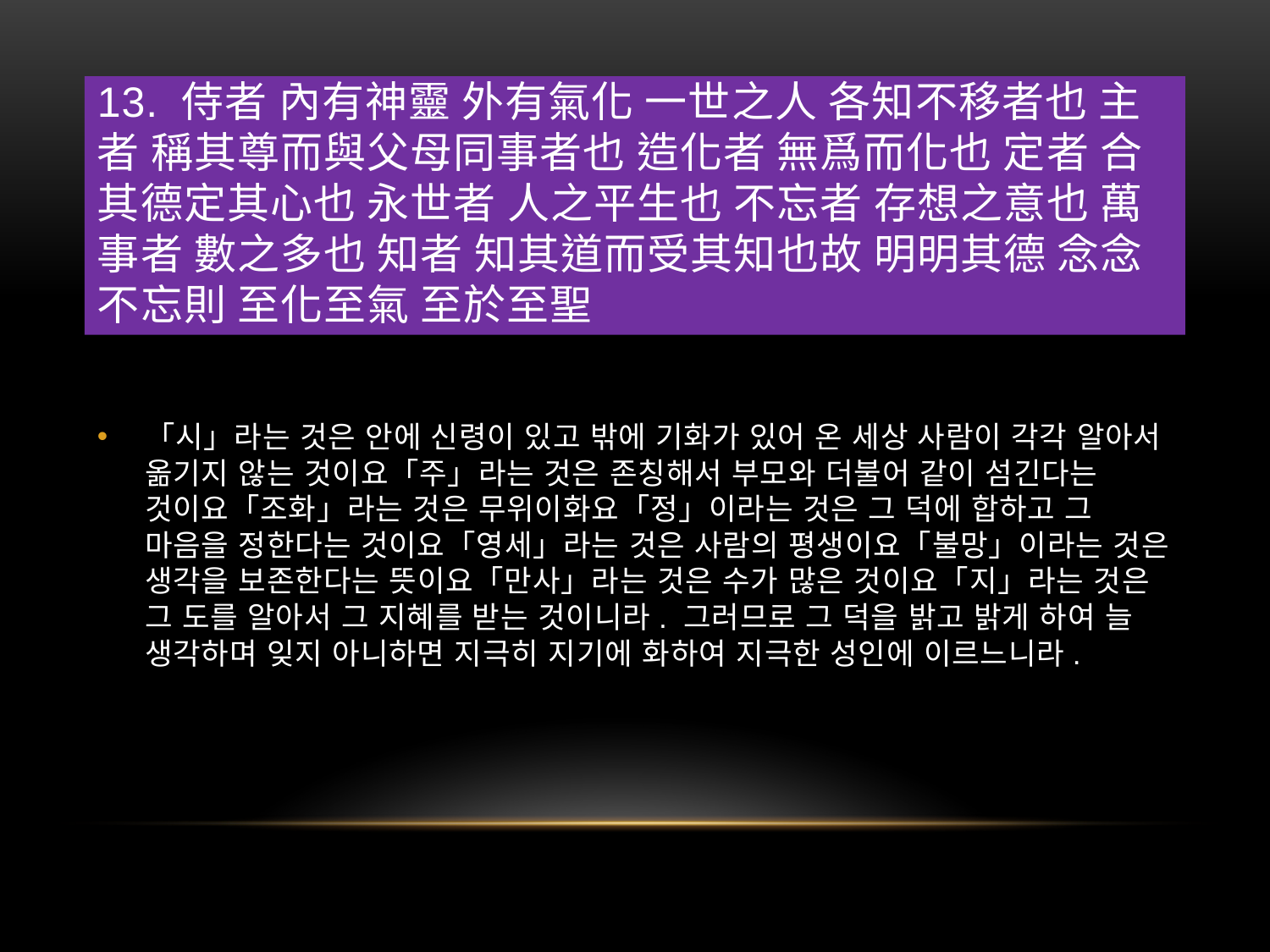

# 13. 侍者 內有神靈 外有氣化 一世之人 各知不移者也 主者 稱其尊而與父母同事者也 造化者 無爲而化也 定者 合其德定其心也 永世者 人之平生也 不忘者 存想之意也 萬事者 數之多也 知者 知其道而受其知也故 明明其德 念念不忘則 至化至氣 至於至聖
「시」라는 것은 안에 신령이 있고 밖에 기화가 있어 온 세상 사람이 각각 알아서 옮기지 않는 것이요「주」라는 것은 존칭해서 부모와 더불어 같이 섬긴다는 것이요「조화」라는 것은 무위이화요「정」이라는 것은 그 덕에 합하고 그 마음을 정한다는 것이요「영세」라는 것은 사람의 평생이요「불망」이라는 것은 생각을 보존한다는 뜻이요「만사」라는 것은 수가 많은 것이요「지」라는 것은 그 도를 알아서 그 지혜를 받는 것이니라. 그러므로 그 덕을 밝고 밝게 하여 늘 생각하며 잊지 아니하면 지극히 지기에 화하여 지극한 성인에 이르느니라.